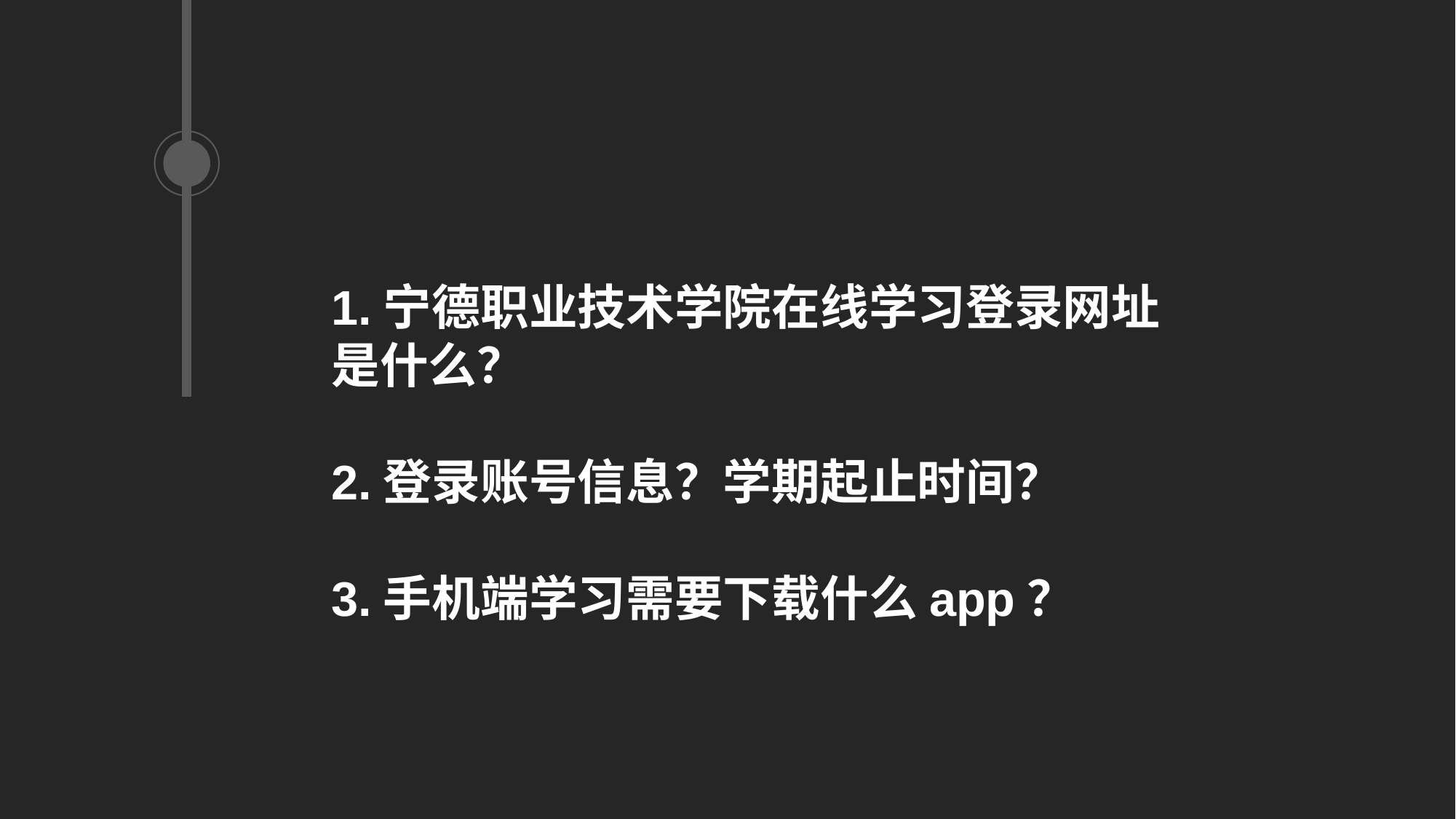

1.宁德职业技术学院在线学习登录网址是什么？

2.登录账号信息？学期起止时间？

3.手机端学习需要下载什么app？